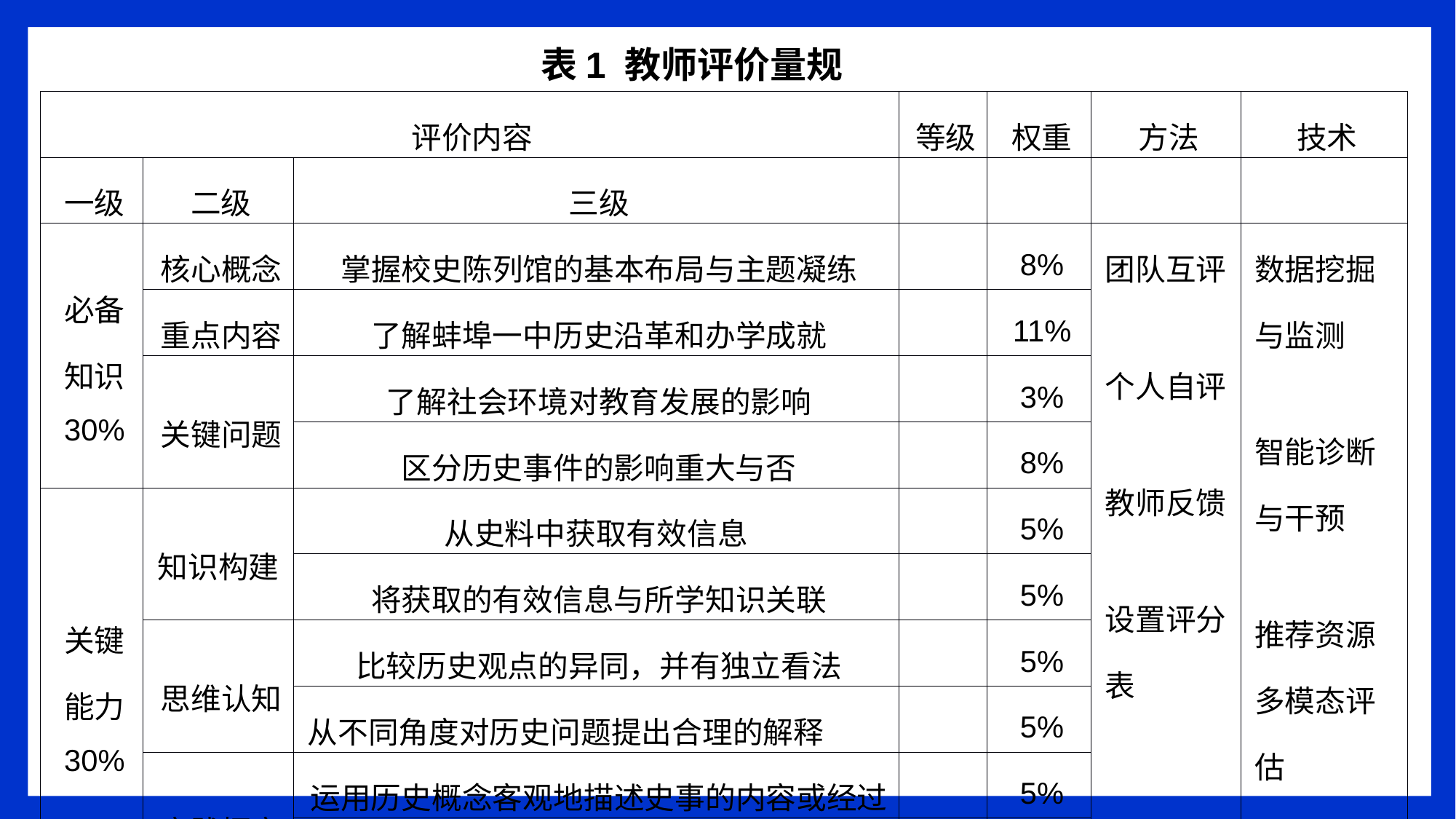

表1 教师评价量规
| 评价内容 |  |  | 等级 | 权重 | 方法 | 技术 |
| --- | --- | --- | --- | --- | --- | --- |
| 一级 | 二级 | 三级 |  |  |  |  |
| 必备 知识 30% | 核心概念 | 掌握校史陈列馆的基本布局与主题凝练 |  | 8% | 团队互评   个人自评 教师反馈   设置评分表 | 数据挖掘与监测   智能诊断与干预   推荐资源 多模态评估 |
|  | 重点内容 | 了解蚌埠一中历史沿革和办学成就 |  | 11% |  |  |
|  | 关键问题 | 了解社会环境对教育发展的影响 |  | 3% |  |  |
|  |  | 区分历史事件的影响重大与否 |  | 8% |  |  |
| 关键 能力 30% | 知识构建 | 从史料中获取有效信息 |  | 5% |  |  |
|  |  | 将获取的有效信息与所学知识关联 |  | 5% |  |  |
|  | 思维认知 | 比较历史观点的异同，并有独立看法 |  | 5% |  |  |
|  |  | 从不同角度对历史问题提出合理的解释 |  | 5% |  |  |
|  | 实践探究 | 运用历史概念客观地描述史事的内容或经过 |  | 5% |  |  |
|  |  | 在发现问题的基础上，提出探究的思路 |  | 5% |  |  |